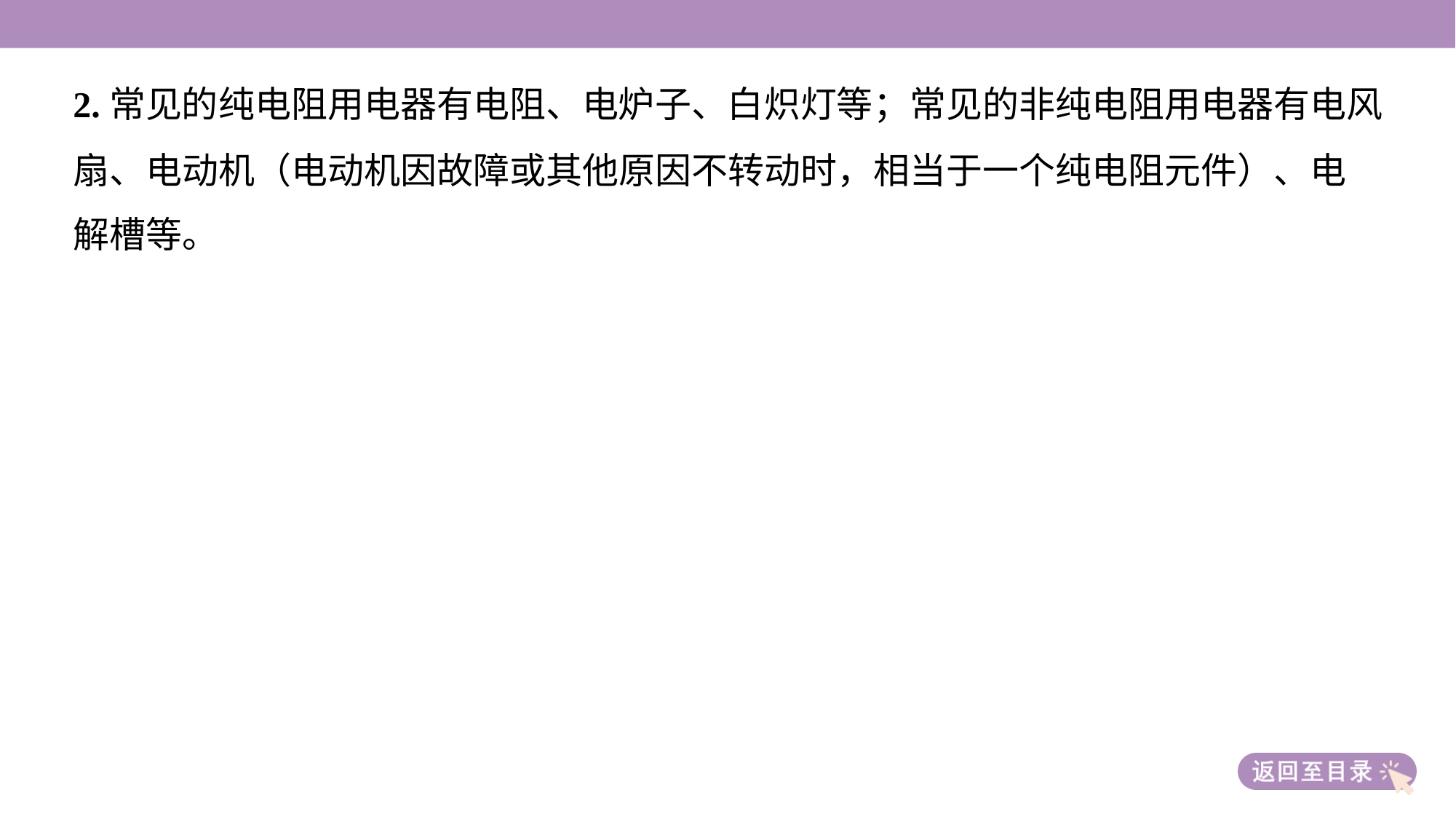

2.常见的纯电阻用电器有电阻、电炉子、白炽灯等；常见的非纯电阻用电器有电风
扇、电动机（电动机因故障或其他原因不转动时，相当于一个纯电阻元件）、电
解槽等。